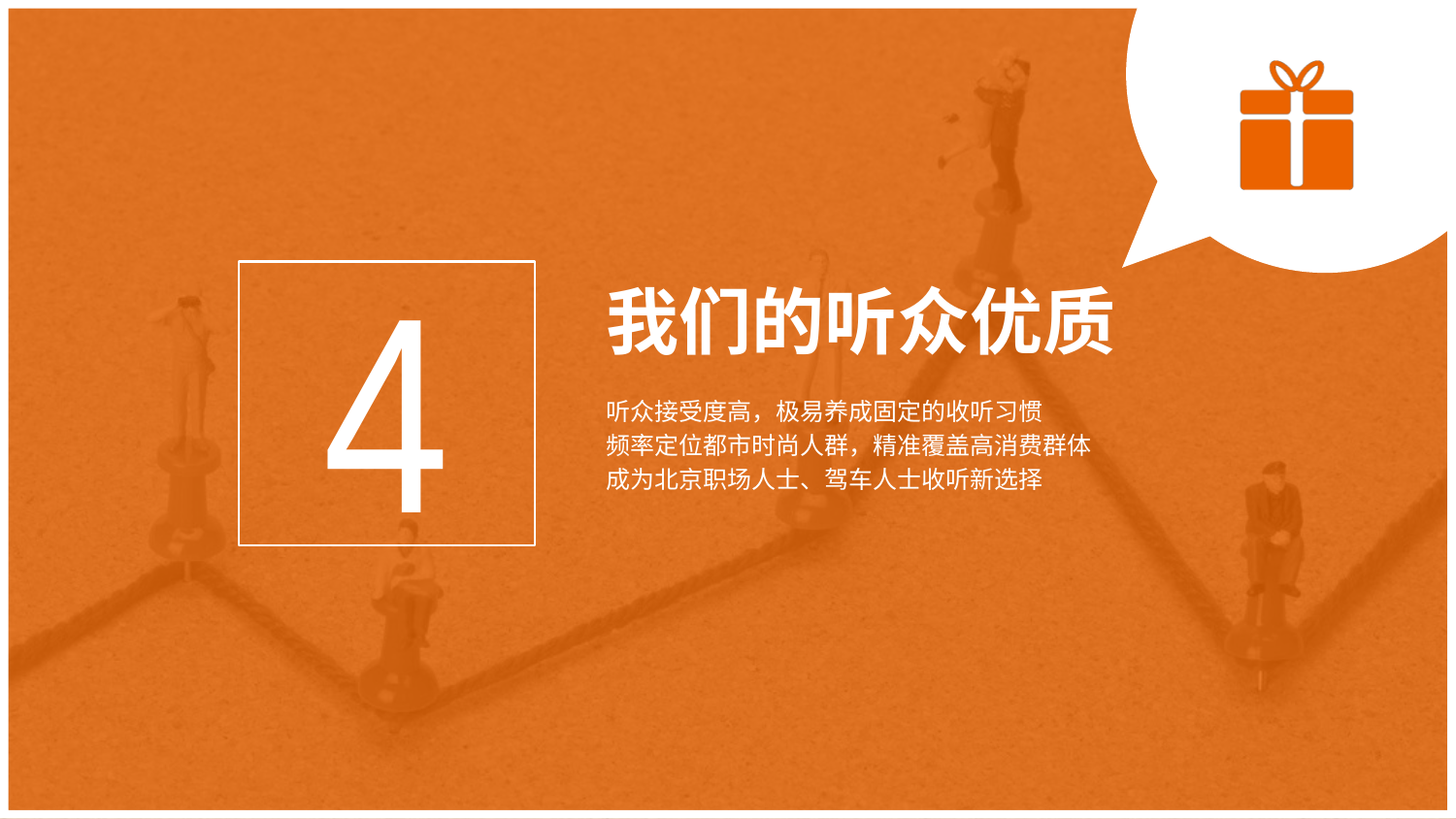

4

# 我们的听众优质
听众接受度高，极易养成固定的收听习惯
频率定位都市时尚人群，精准覆盖高消费群体
成为北京职场人士、驾车人士收听新选择